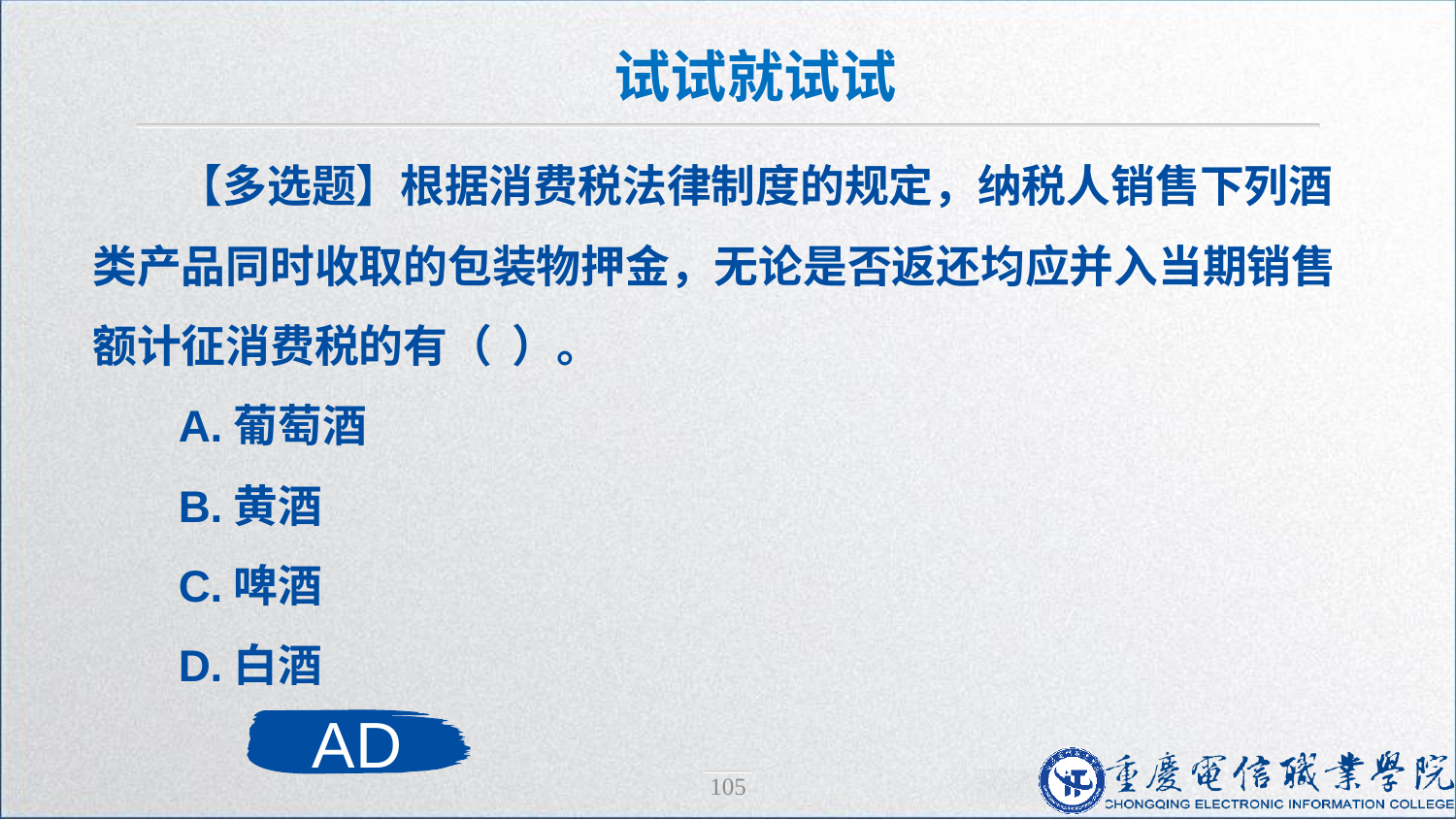

试试就试试
【多选题】根据消费税法律制度的规定，纳税人销售下列酒类产品同时收取的包装物押金，无论是否返还均应并入当期销售额计征消费税的有（  ）。
A.葡萄酒
B.黄酒
C.啤酒
D.白酒
AD

105